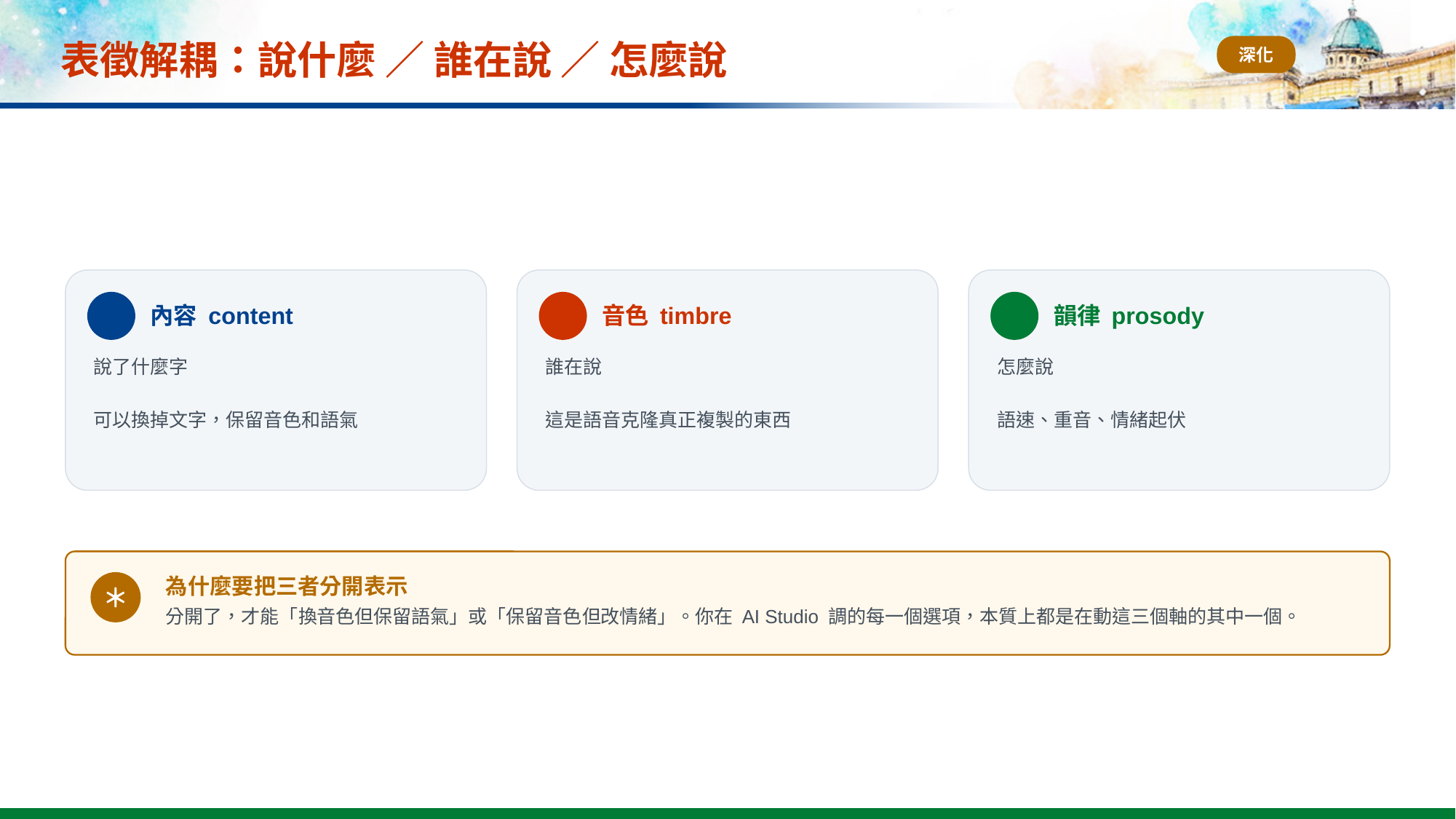

# 表徵解耦：說什麼 ／ 誰在說 ／ 怎麼說
深化

內容 content
音色 timbre
韻律 prosody
說了什麼字

可以換掉文字，保留音色和語氣
誰在說

這是語音克隆真正複製的東西
怎麼說

語速、重音、情緒起伏

為什麼要把三者分開表示
＊
分開了，才能「換音色但保留語氣」或「保留音色但改情緒」。你在 AI Studio 調的每一個選項，本質上都是在動這三個軸的其中一個。